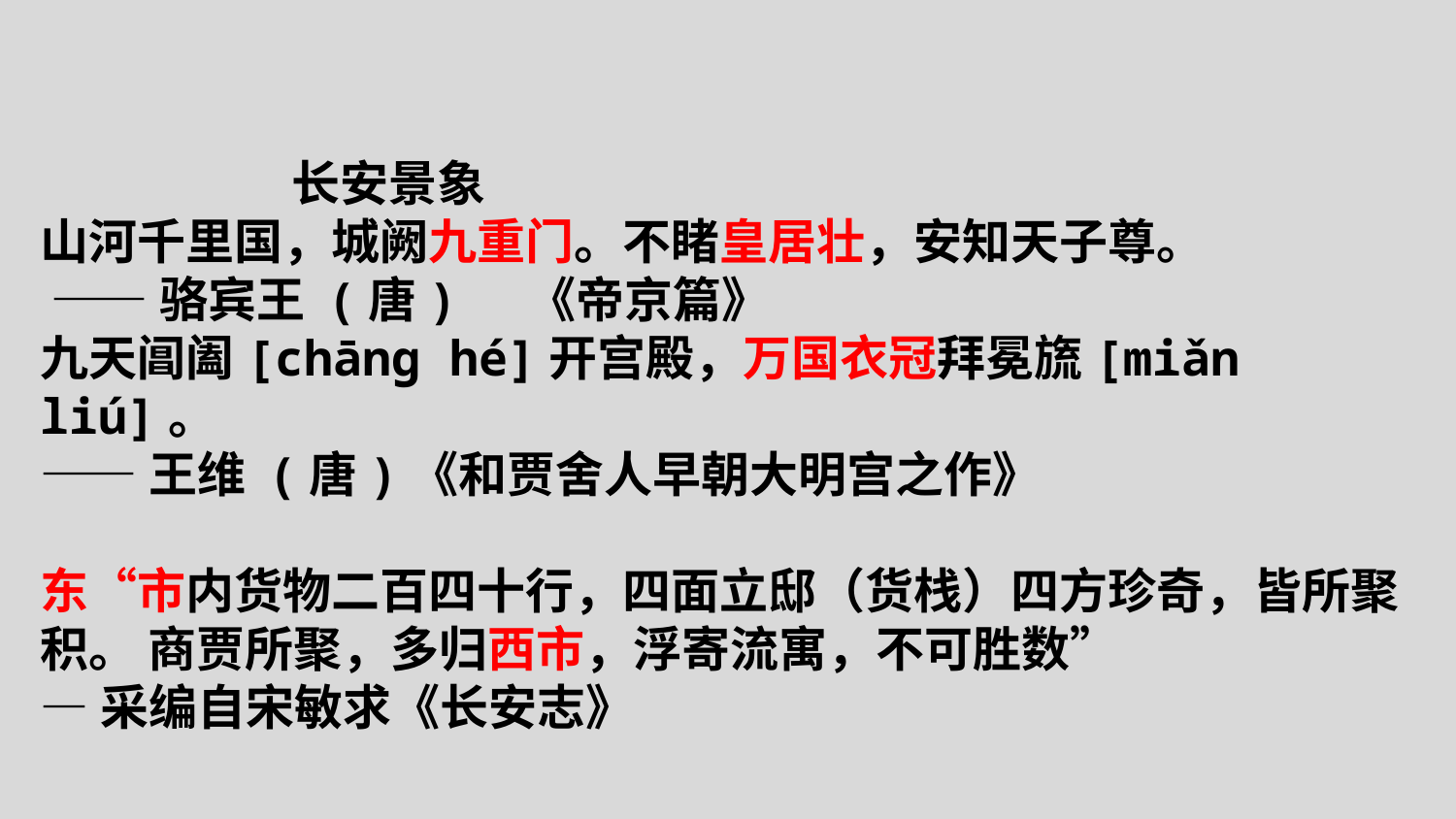

长安景象
山河千里国，城阙九重门。不睹皇居壮，安知天子尊。
 ——骆宾王 (唐)  《帝京篇》
九天阊阖[chāng hé]开宫殿，万国衣冠拜冕旒[miǎn liú]。
——王维 (唐)《和贾舍人早朝大明宫之作》

东“市内货物二百四十行，四面立邸（货栈）四方珍奇，皆所聚积。 商贾所聚，多归西市，浮寄流寓，不可胜数”
—采编自宋敏求《长安志》